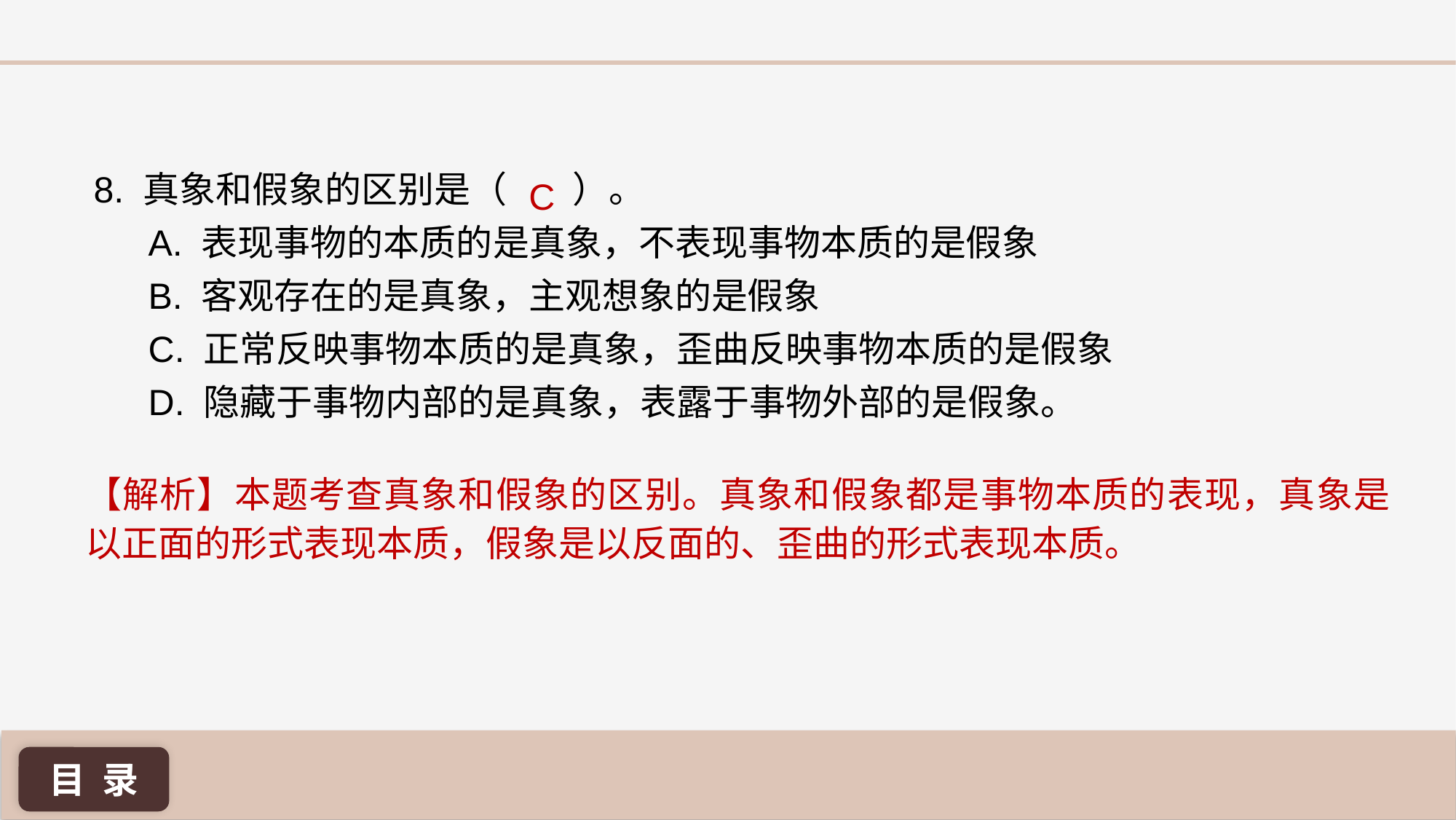

C
8. 真象和假象的区别是（        ）。
A. 表现事物的本质的是真象，不表现事物本质的是假象
B. 客观存在的是真象，主观想象的是假象
C. 正常反映事物本质的是真象，歪曲反映事物本质的是假象
D. 隐藏于事物内部的是真象，表露于事物外部的是假象。
【解析】本题考查真象和假象的区别。真象和假象都是事物本质的表现，真象是以正面的形式表现本质，假象是以反面的、歪曲的形式表现本质。